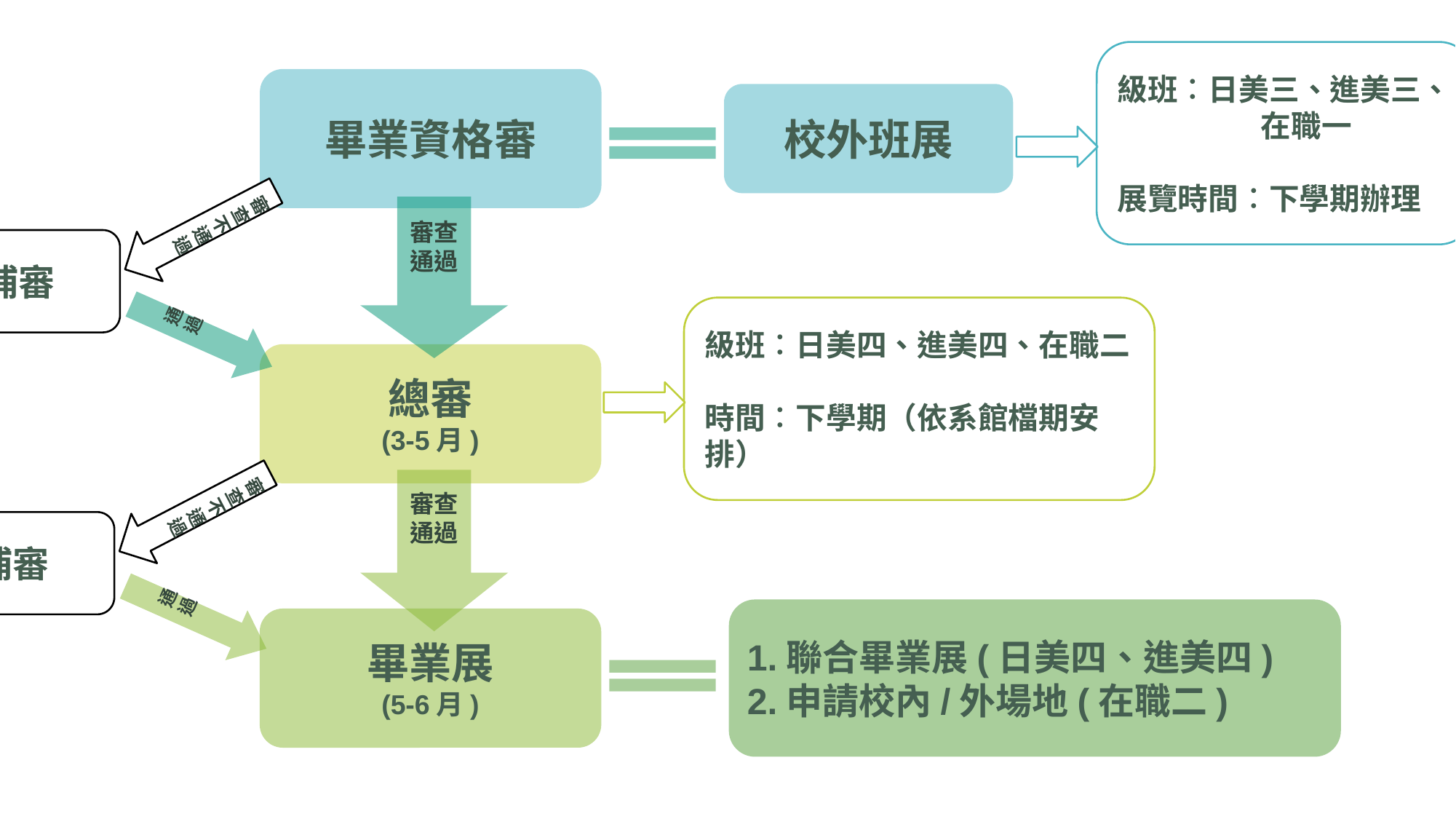

級班︰日美三、進美三、	     在職一
展覽時間︰下學期辦理
畢業資格審
校外班展

審查不通過

審查通過

補審
通過

級班︰日美四、進美四、在職二
時間︰下學期（依系館檔期安排）
總審
(3-5月)

審查不通過

審查通過

補審
通過

1.聯合畢業展(日美四、進美四)
2.申請校內/外場地(在職二)
畢業展
(5-6月)